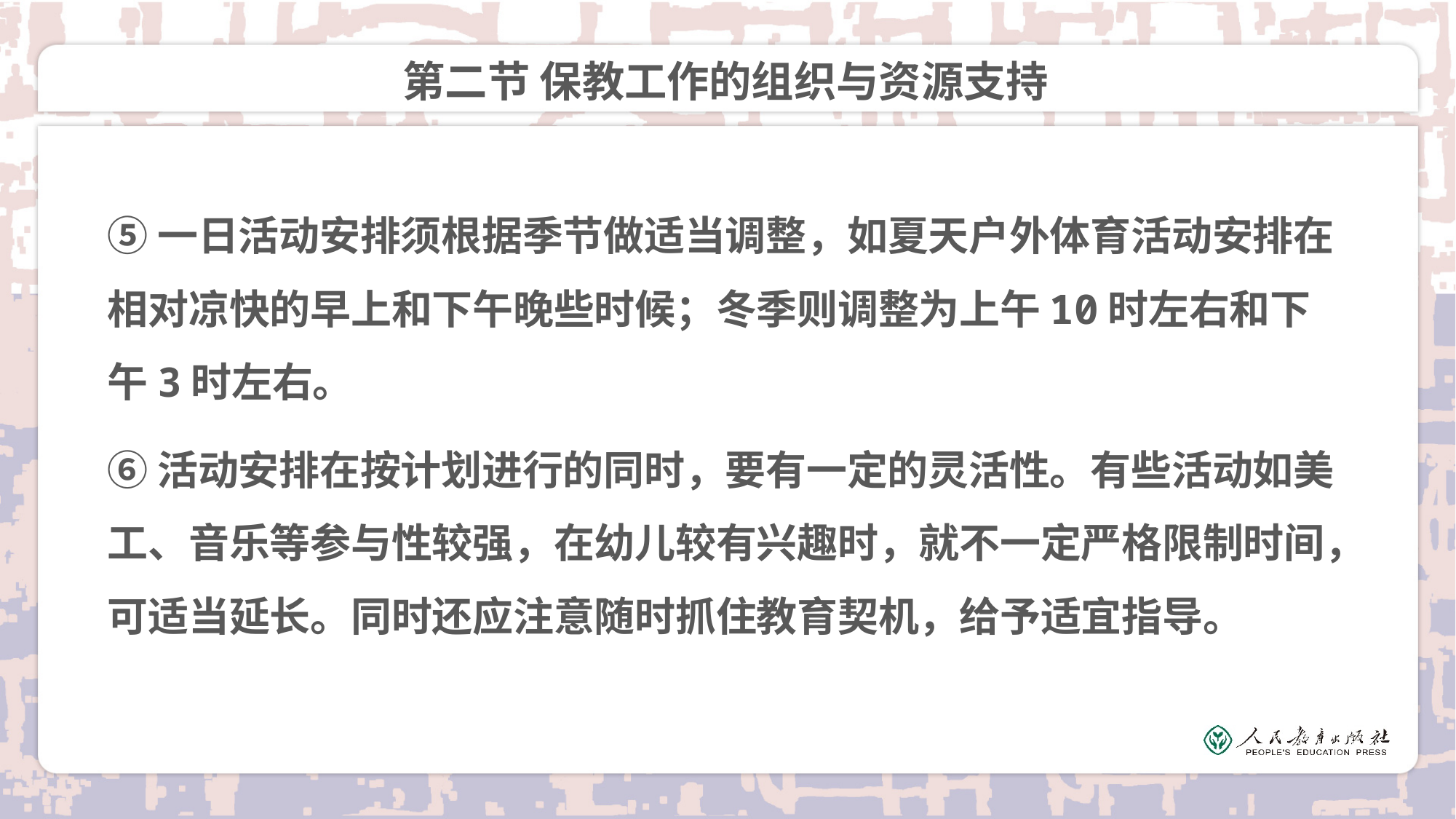

# 第二节 保教工作的组织与资源支持
⑤一日活动安排须根据季节做适当调整，如夏天户外体育活动安排在相对凉快的早上和下午晚些时候；冬季则调整为上午10时左右和下午3时左右。
⑥活动安排在按计划进行的同时，要有一定的灵活性。有些活动如美工、音乐等参与性较强，在幼儿较有兴趣时，就不一定严格限制时间，可适当延长。同时还应注意随时抓住教育契机，给予适宜指导。